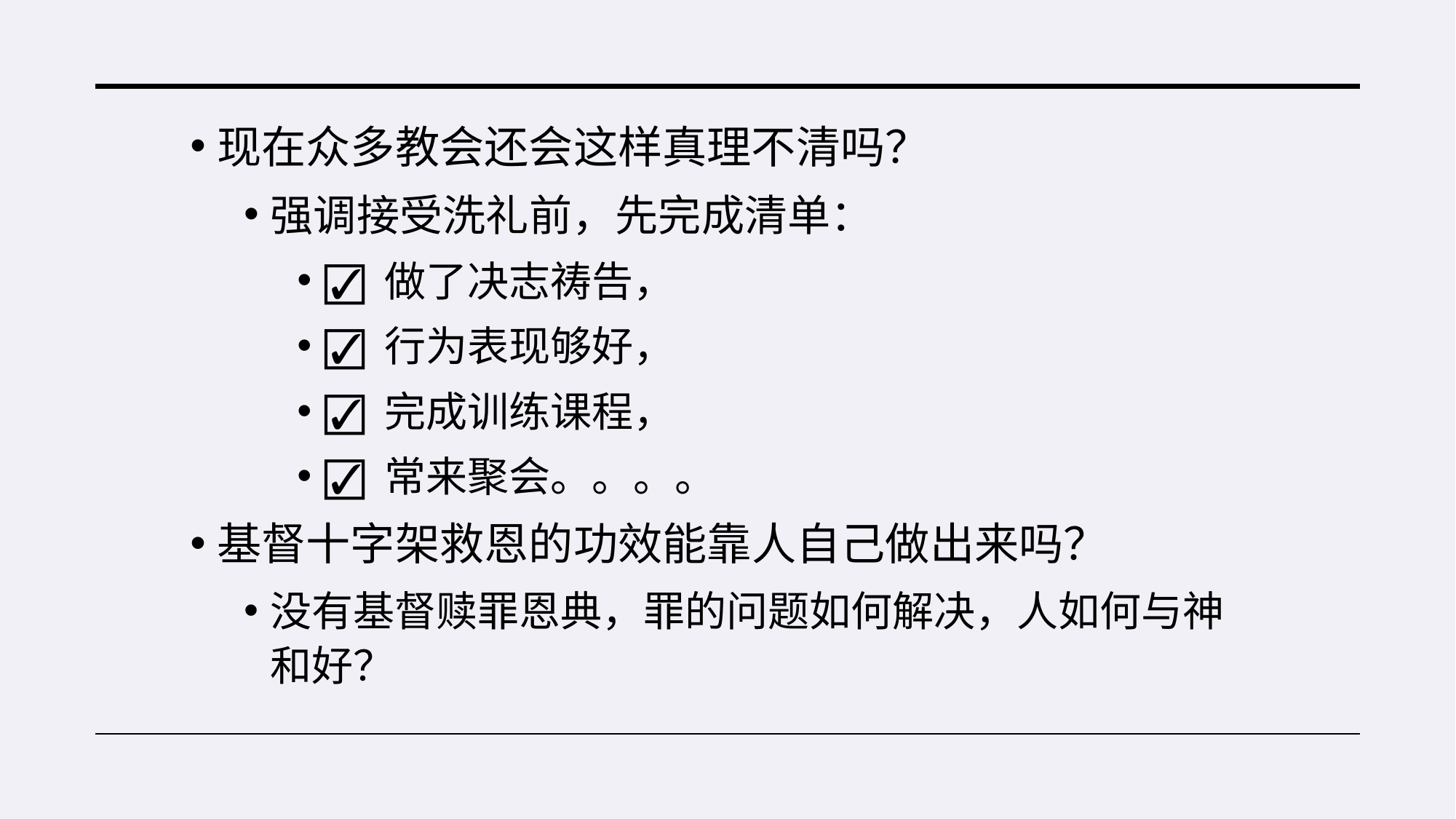

现在众多教会还会这样真理不清吗？
强调接受洗礼前，先完成清单：
☑️ 做了决志祷告，
☑️ 行为表现够好，
☑️ 完成训练课程，
☑️ 常来聚会。。。。
基督十字架救恩的功效能靠人自己做出来吗？
没有基督赎罪恩典，罪的问题如何解决，人如何与神和好？